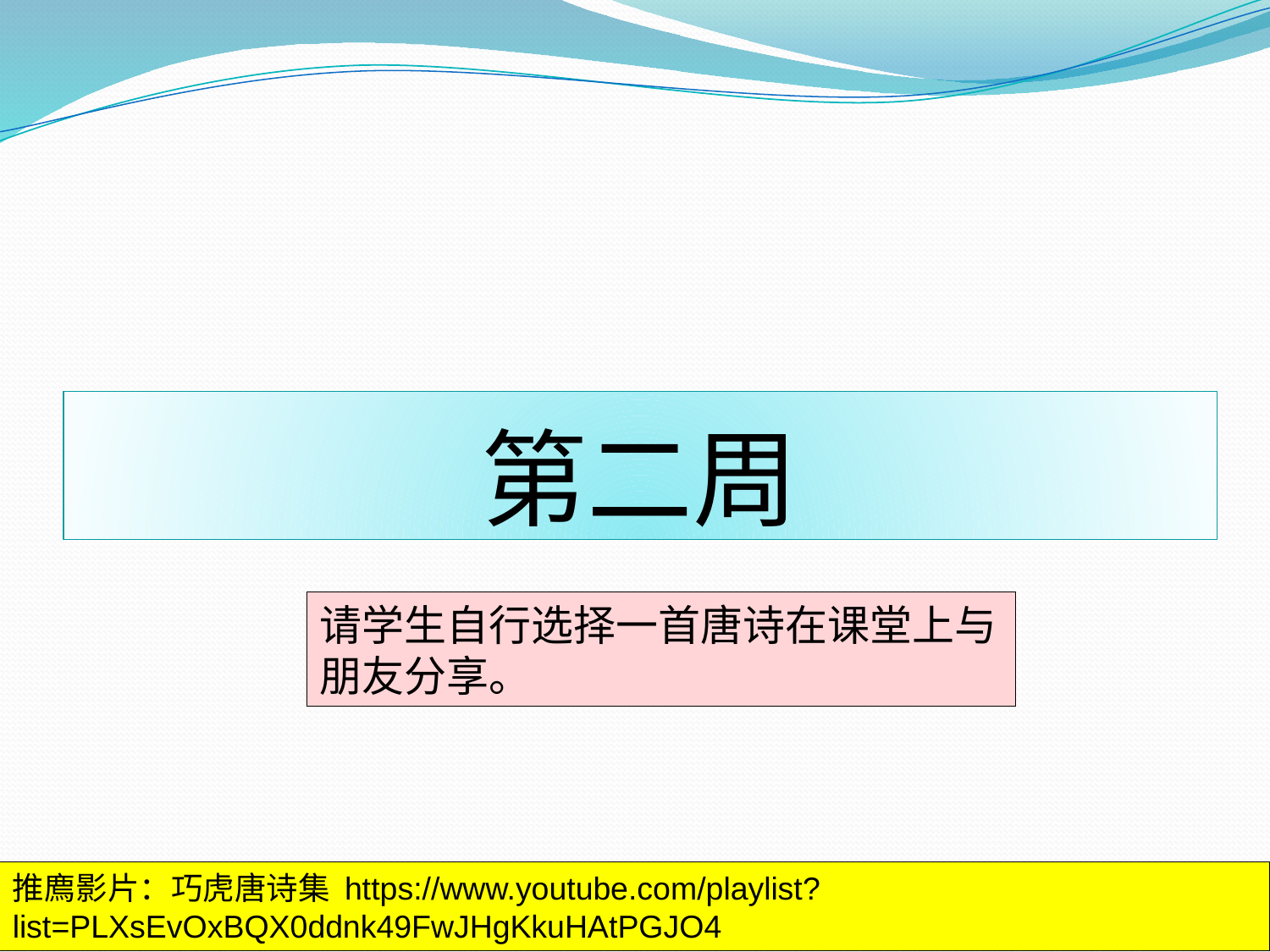

# 第二周
请学生自行选择一首唐诗在课堂上与朋友分享。
推廌影片：巧虎唐诗集 https://www.youtube.com/playlist?list=PLXsEvOxBQX0ddnk49FwJHgKkuHAtPGJO4